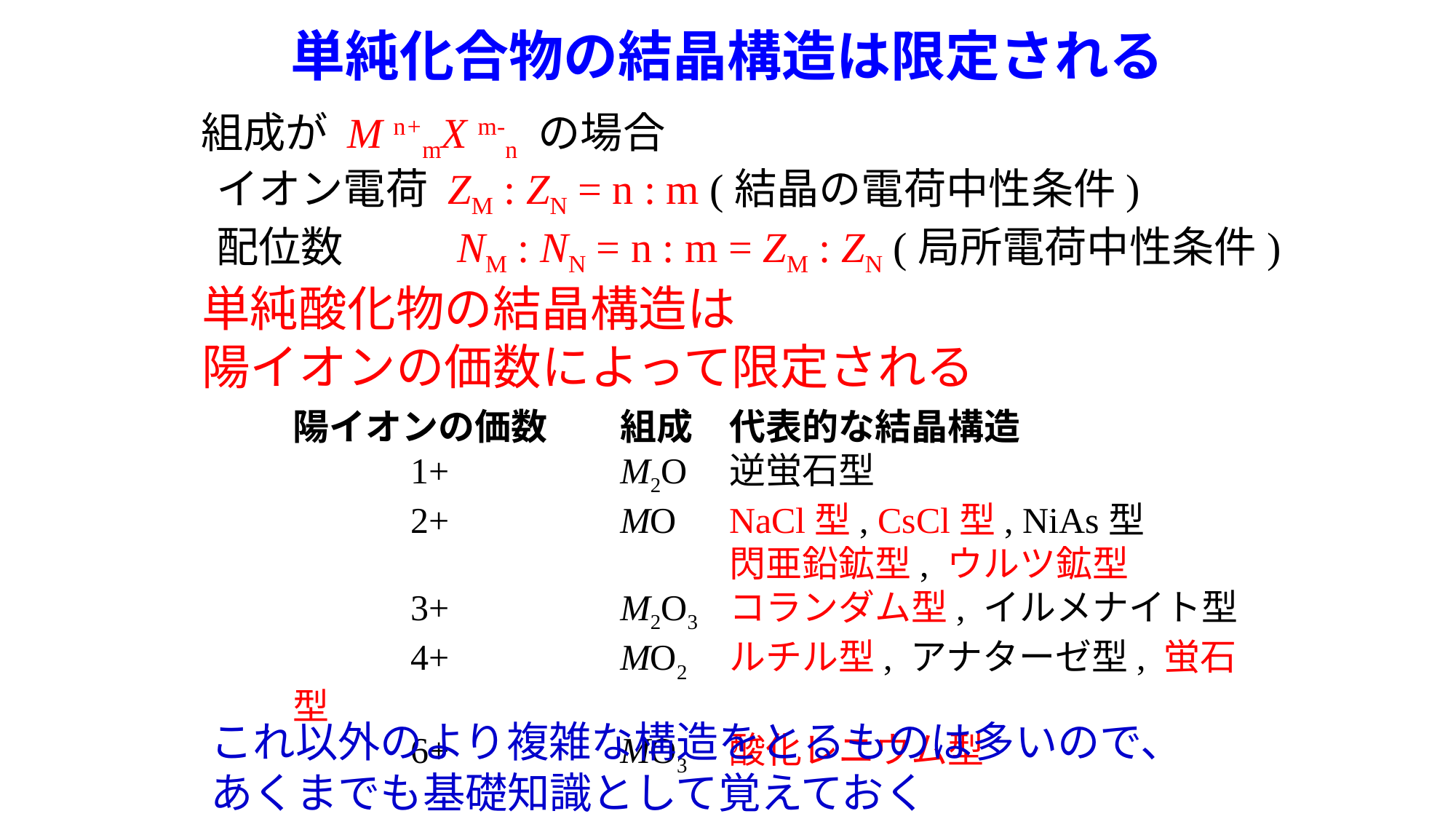

# 単純化合物の結晶構造は限定される
組成が M n+mX m-n の場合
イオン電荷 ZM : ZN = n : m (結晶の電荷中性条件)
配位数　　  NM : NN = n : m = ZM : ZN (局所電荷中性条件)
単純酸化物の結晶構造は
陽イオンの価数によって限定される
陽イオンの価数	組成	代表的な結晶構造
　　　1+		M2O	逆蛍石型
　　　2+		MO	NaCl型, CsCl型, NiAs型
				閃亜鉛鉱型, ウルツ鉱型
　　　3+		M2O3	コランダム型, イルメナイト型
　　　4+		MO2	ルチル型, アナターゼ型, 蛍石型
　　　6+		MO3	酸化レニウム型
これ以外のより複雑な構造をとるものは多いので、
あくまでも基礎知識として覚えておく